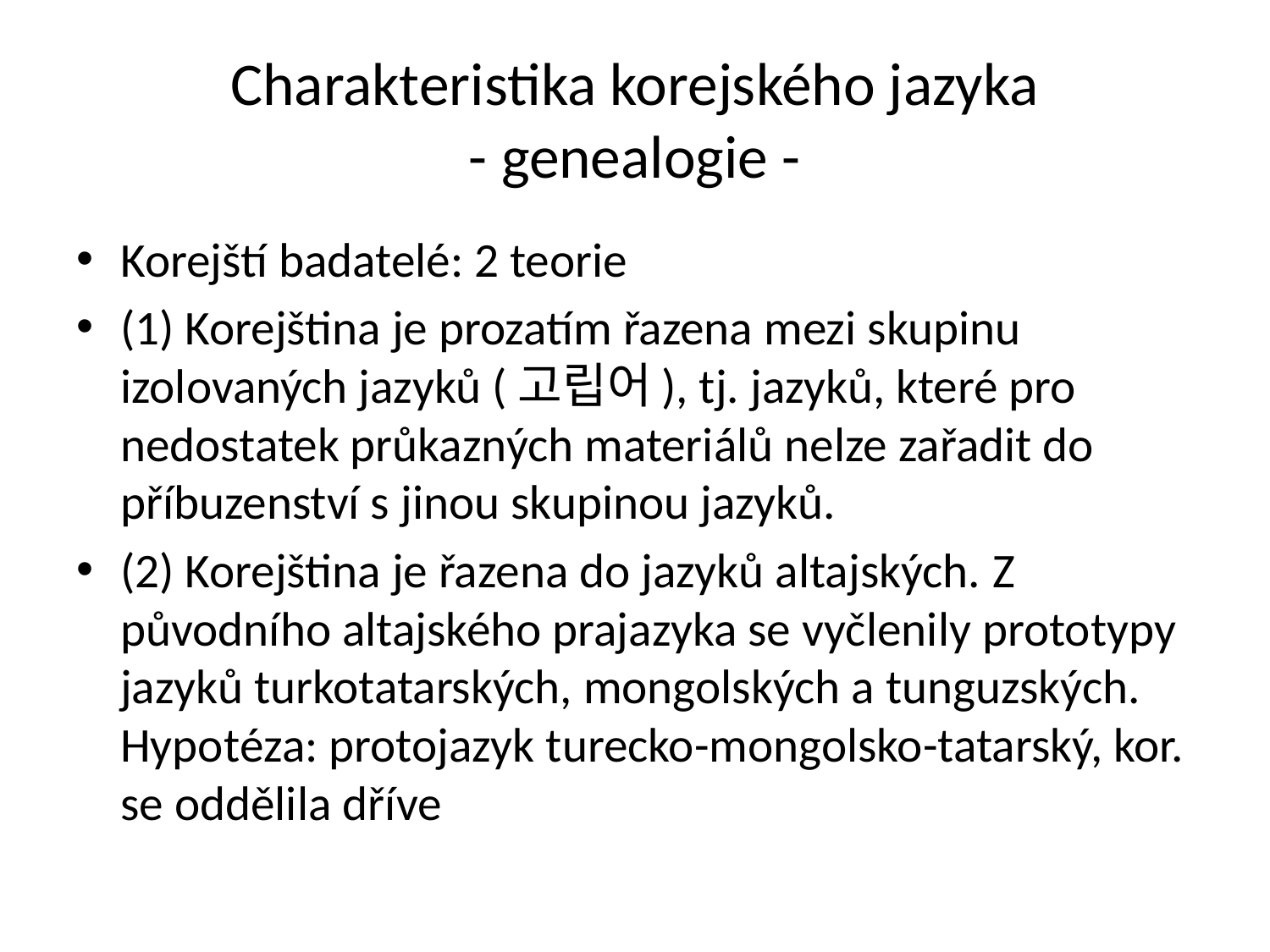

# Charakteristika korejského jazyka - genealogie -
Korejští badatelé: 2 teorie
(1) Korejština je prozatím řazena mezi skupinu izolovaných jazyků (고립어), tj. jazyků, které pro nedostatek průkazných materiálů nelze zařadit do příbuzenství s jinou skupinou jazyků.
(2) Korejština je řazena do jazyků altajských. Z původního altajského prajazyka se vyčlenily prototypy jazyků turkotatarských, mongolských a tunguzských. Hypotéza: protojazyk turecko-mongolsko-tatarský, kor. se oddělila dříve